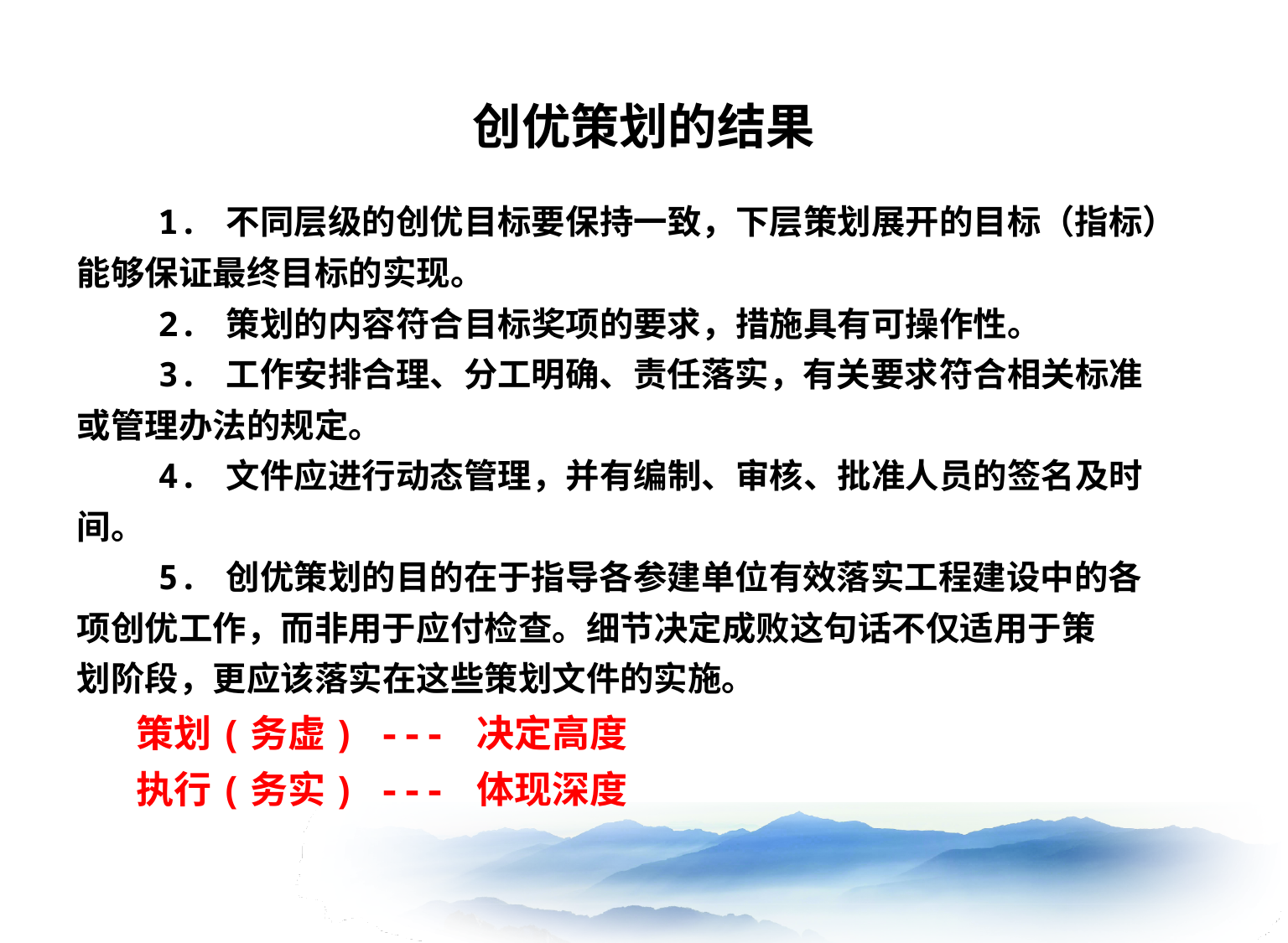

# 创优策划的结果
    1. 不同层级的创优目标要保持一致，下层策划展开的目标（指标）
能够保证最终目标的实现。
    2. 策划的内容符合目标奖项的要求，措施具有可操作性。
    3. 工作安排合理、分工明确、责任落实，有关要求符合相关标准
或管理办法的规定。
    4. 文件应进行动态管理，并有编制、审核、批准人员的签名及时
间。
    5. 创优策划的目的在于指导各参建单位有效落实工程建设中的各
项创优工作，而非用于应付检查。细节决定成败这句话不仅适用于策
划阶段，更应该落实在这些策划文件的实施。
      策划(务虚) --- 决定高度
      执行(务实) --- 体现深度